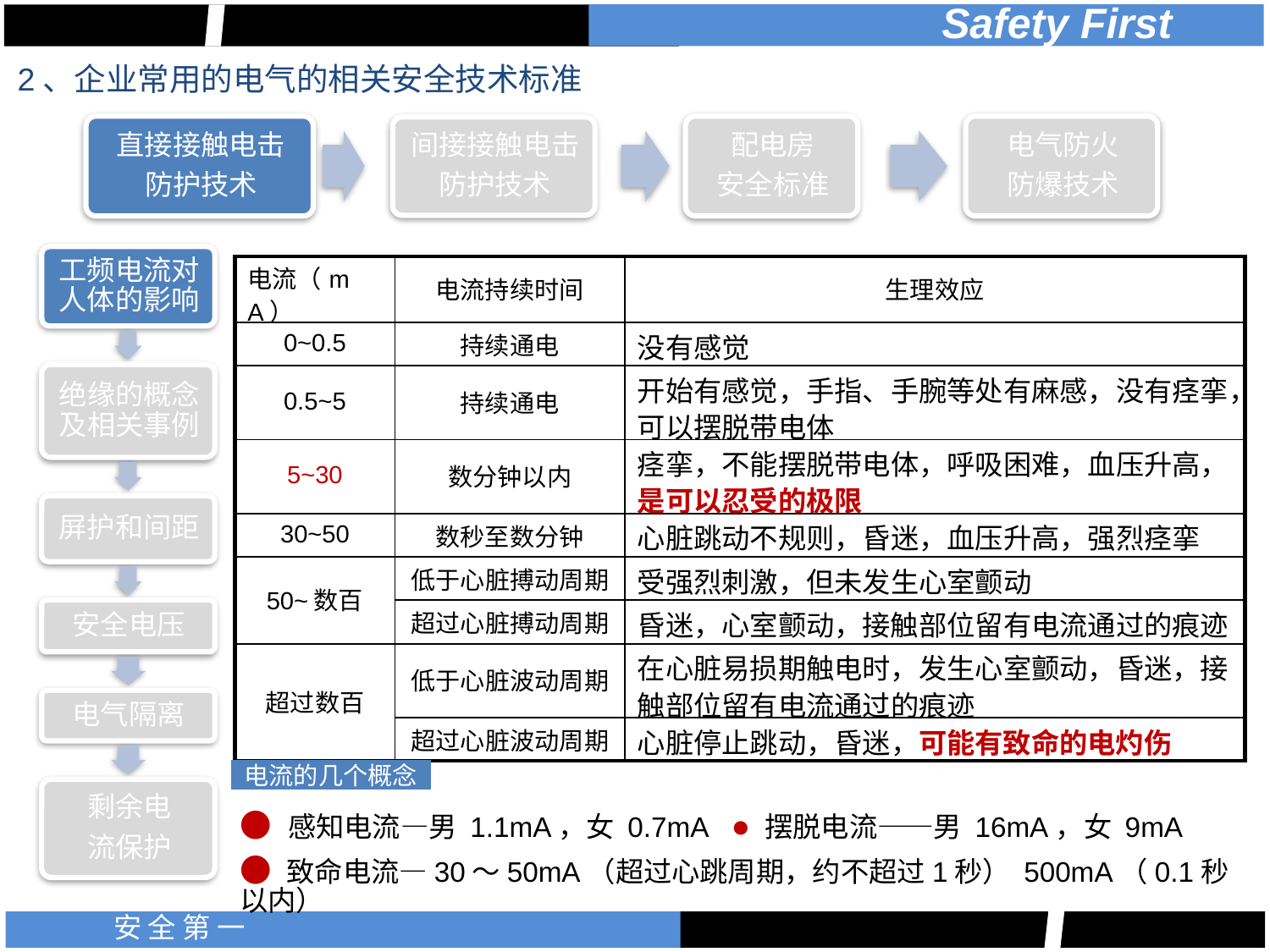

2、企业常用的电气的相关安全技术标准
直接接触电击
防护技术

间接接触电击
防护技术

配电房
安全标准

电气防火
防爆技术
工频电流对人体的影响

绝缘的概念及相关事例

屏护和间距

安全电压

电气隔离

剩余电
流保护
| 电流（m A） | 电流持续时间 | 生理效应 |
| --- | --- | --- |
| 0~0.5 | 持续通电 | 没有感觉 |
| 0.5~5 | 持续通电 | 开始有感觉，手指、手腕等处有麻感，没有痉挛，可以摆脱带电体 |
| 5~30 | 数分钟以内 | 痉挛，不能摆脱带电体，呼吸困难，血压升高，是可以忍受的极限 |
| 30~50 | 数秒至数分钟 | 心脏跳动不规则，昏迷，血压升高，强烈痉挛 |
| 50~数百 | 低于心脏搏动周期 | 受强烈刺激，但未发生心室颤动 |
|  | 超过心脏搏动周期 | 昏迷，心室颤动，接触部位留有电流通过的痕迹 |
| 超过数百 | 低于心脏波动周期 | 在心脏易损期触电时，发生心室颤动，昏迷，接触部位留有电流通过的痕迹 |
|  | 超过心脏波动周期 | 心脏停止跳动，昏迷，可能有致命的电灼伤 |
电流的几个概念
● 感知电流—男 1.1mA，女 0.7mA   ● 摆脱电流——男 16mA，女 9mA
● 致命电流—30～50mA（超过心跳周期，约不超过1秒） 500mA（0.1秒以内）